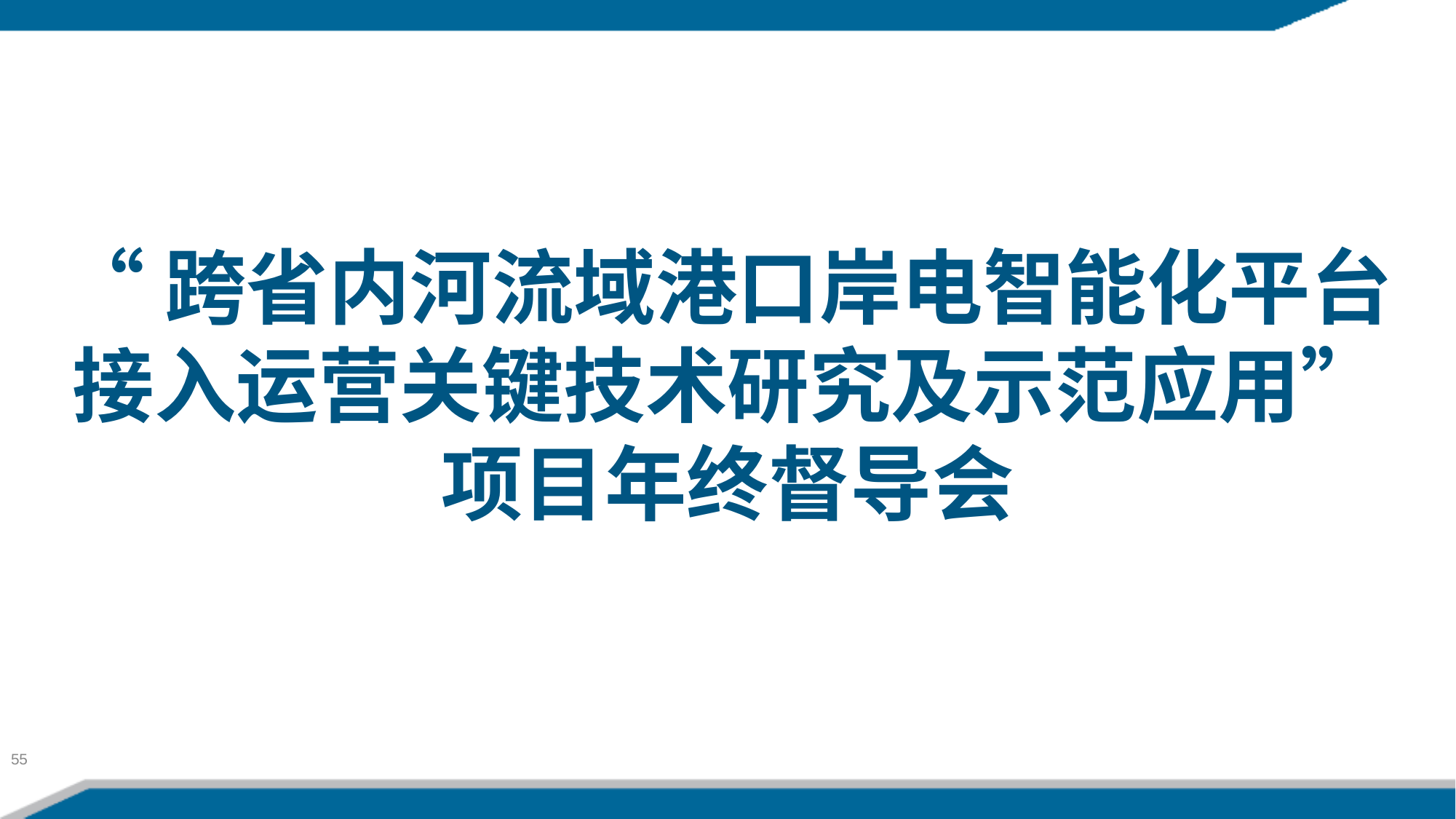

# “跨省内河流域港口岸电智能化平台接入运营关键技术研究及示范应用” 项目年终督导会

55